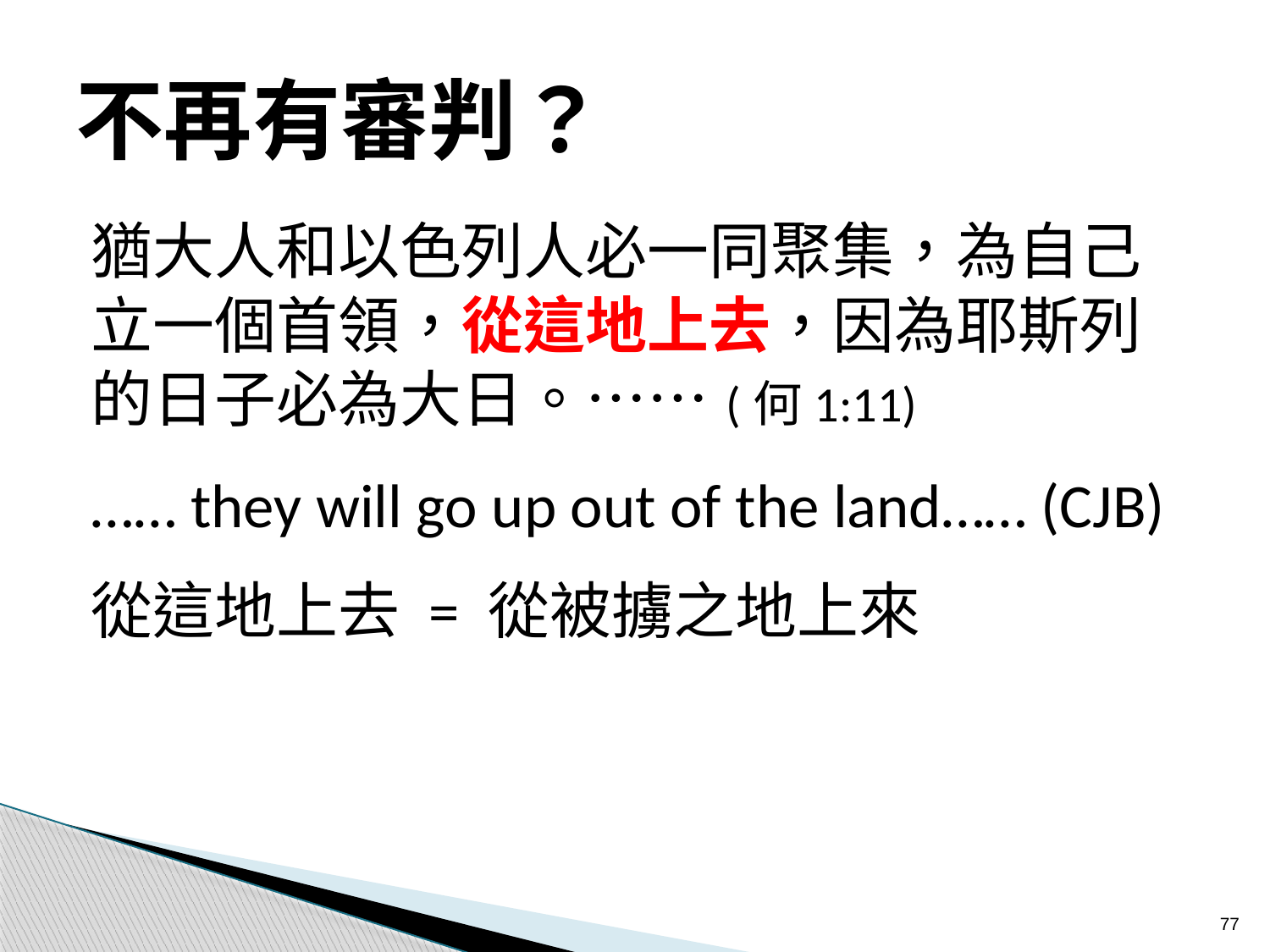

# 不再有審判？
猶大人和以色列人必一同聚集，為自己立一個首領，從這地上去，因為耶斯列的日子必為大日。……	(何1:11)
…… they will go up out of the land…… (CJB)
從這地上去 = 從被擄之地上來

77